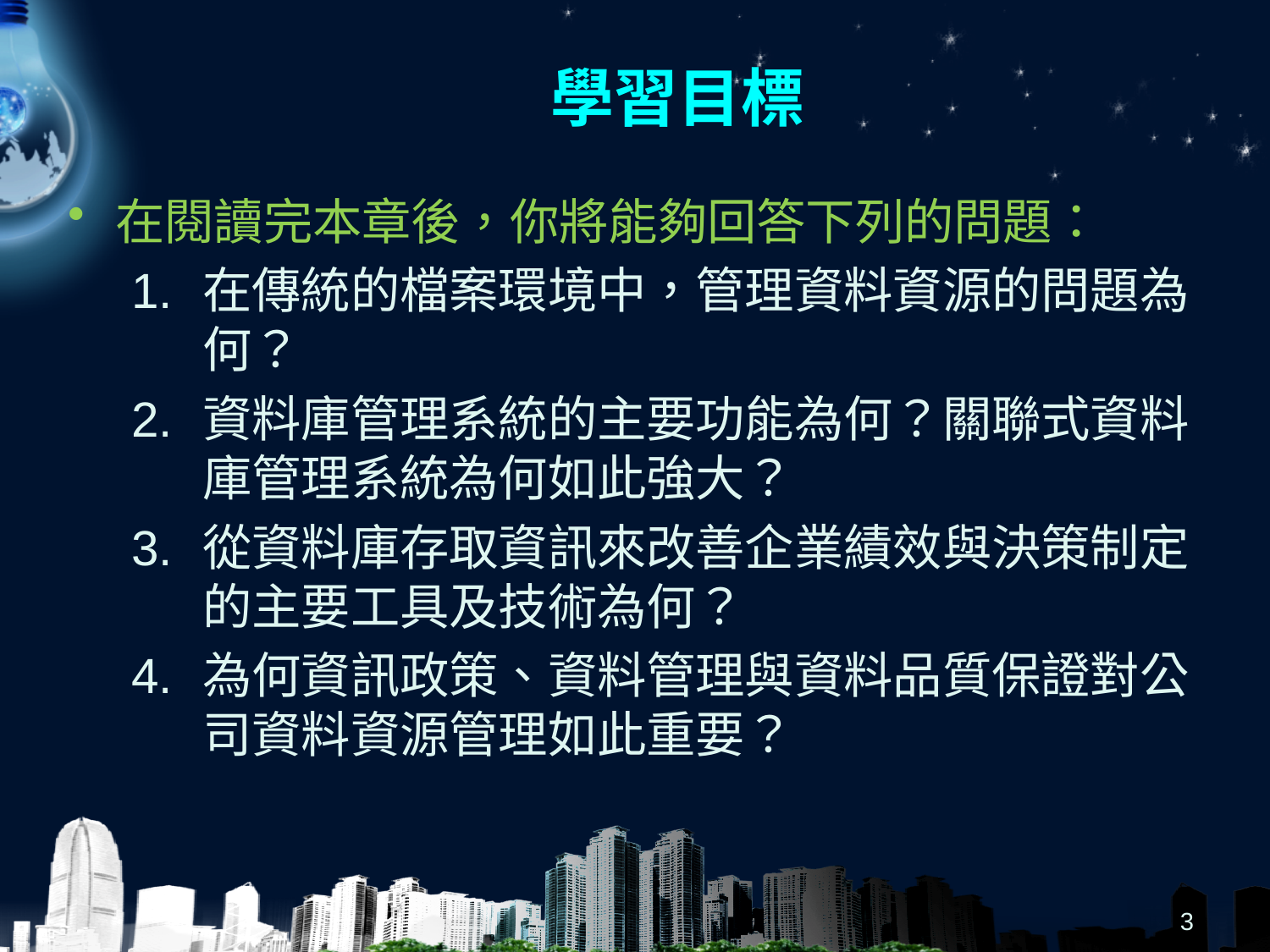

# 學習目標
在閱讀完本章後，你將能夠回答下列的問題：
在傳統的檔案環境中，管理資料資源的問題為何？
資料庫管理系統的主要功能為何？關聯式資料庫管理系統為何如此強大？
從資料庫存取資訊來改善企業績效與決策制定的主要工具及技術為何？
為何資訊政策、資料管理與資料品質保證對公司資料資源管理如此重要？
3